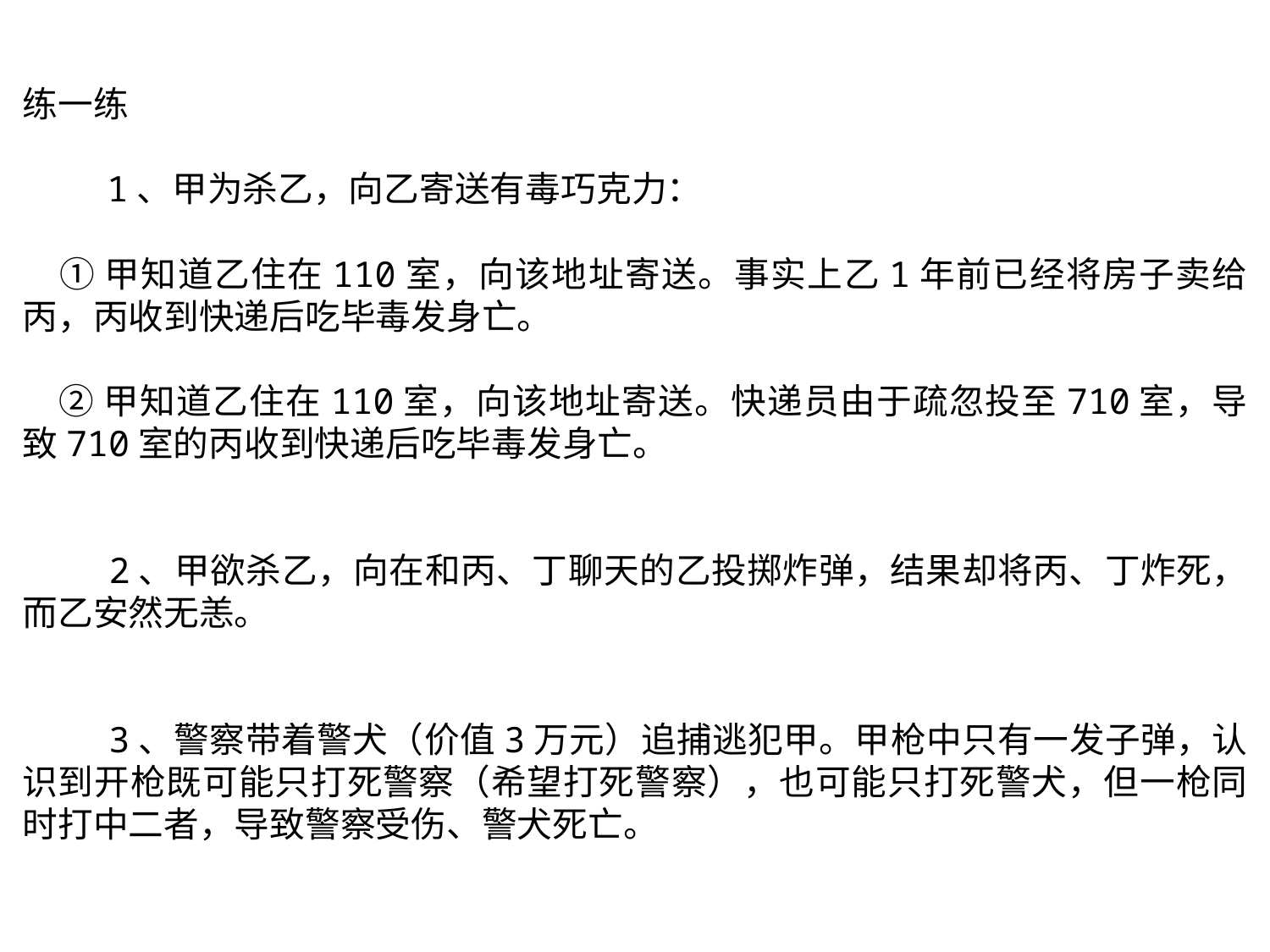

练一练

    1、甲为杀乙，向乙寄送有毒巧克力：

    ①甲知道乙住在110室，向该地址寄送。事实上乙1年前已经将房子卖给丙，丙收到快递后吃毕毒发身亡。

    ②甲知道乙住在110室，向该地址寄送。快递员由于疏忽投至710室，导致710室的丙收到快递后吃毕毒发身亡。

    2、甲欲杀乙，向在和丙、丁聊天的乙投掷炸弹，结果却将丙、丁炸死，而乙安然无恙。

    3、警察带着警犬（价值3万元）追捕逃犯甲。甲枪中只有一发子弹，认识到开枪既可能只打死警察（希望打死警察），也可能只打死警犬，但一枪同时打中二者，导致警察受伤、警犬死亡。